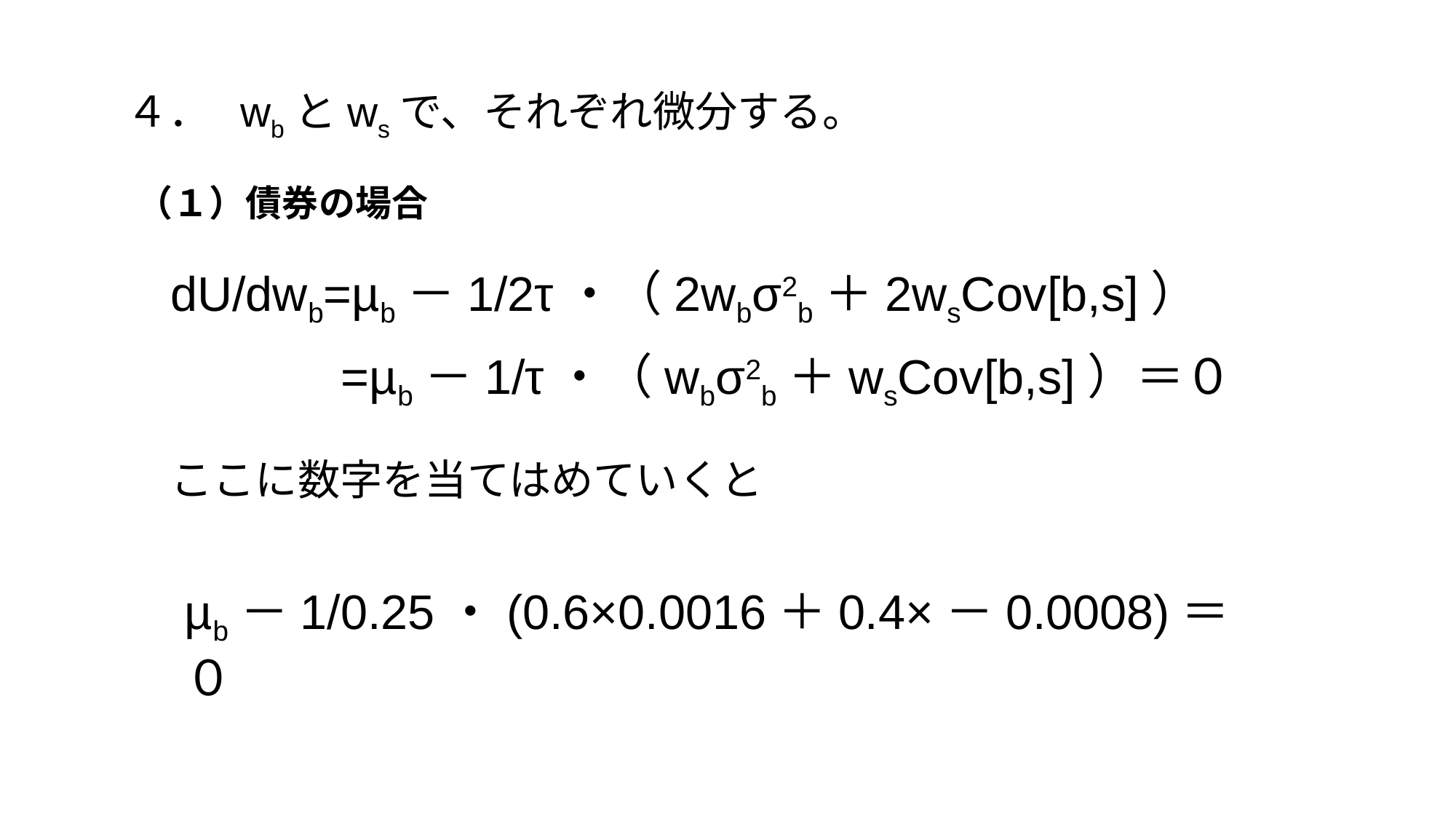

４．  wbとwsで、それぞれ微分する。

（１）債券の場合
dU/dwb=µb－1/2τ・（2wbσ2b＋2wsCov[b,s]）
    =µb－1/τ・（wbσ2b＋wsCov[b,s]）＝０

ここに数字を当てはめていくと

µb－1/0.25・(0.6×0.0016＋0.4×－0.0008)＝０